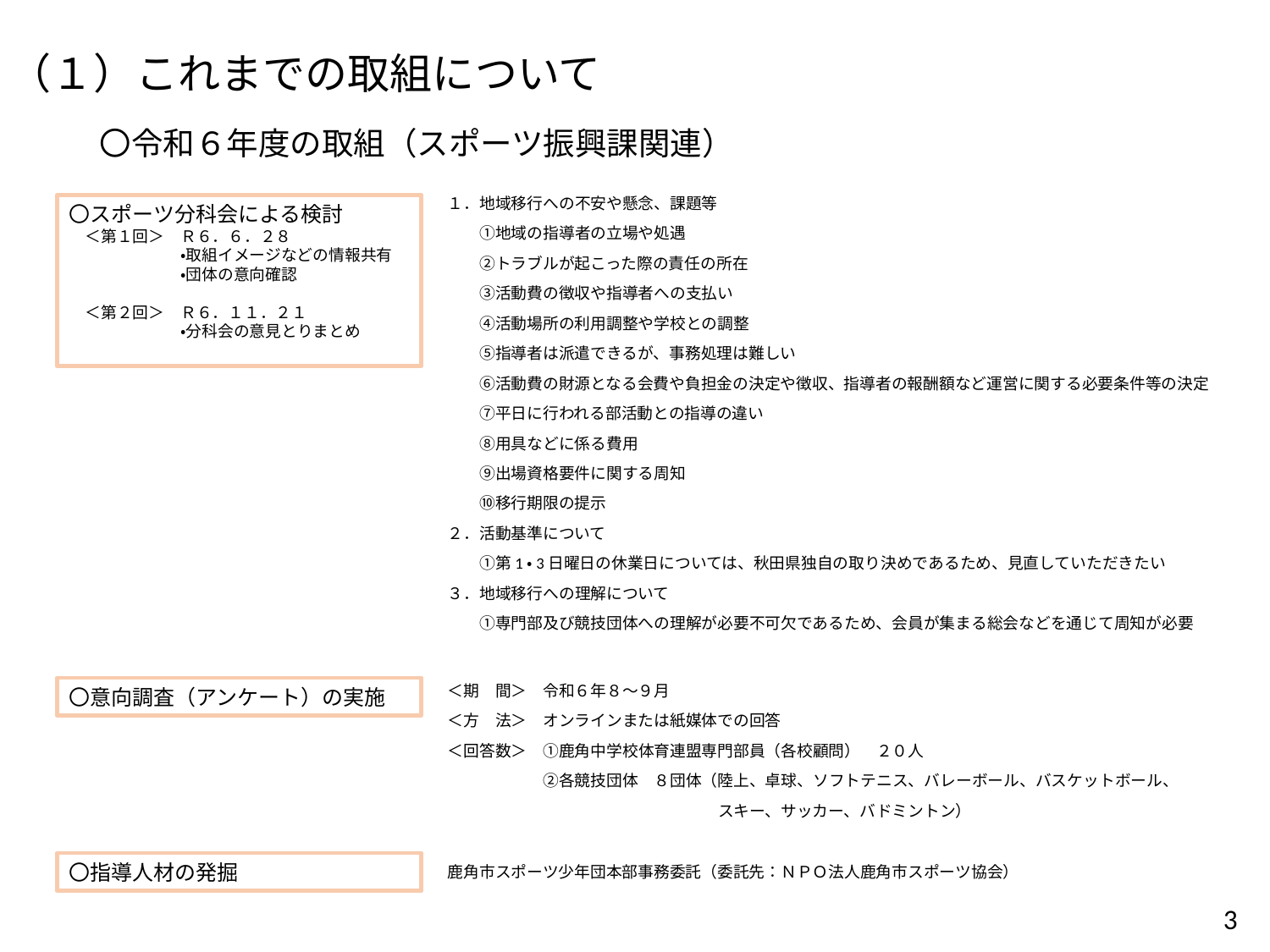

（１）これまでの取組について
〇令和６年度の取組（スポーツ振興課関連）
１．地域移行への不安や懸念、課題等
　　①地域の指導者の立場や処遇
　　②トラブルが起こった際の責任の所在
　　③活動費の徴収や指導者への支払い
　　④活動場所の利用調整や学校との調整
　　⑤指導者は派遣できるが、事務処理は難しい
　　⑥活動費の財源となる会費や負担金の決定や徴収、指導者の報酬額など運営に関する必要条件等の決定
　　⑦平日に行われる部活動との指導の違い
　　⑧用具などに係る費用
　　⑨出場資格要件に関する周知
　　⑩移行期限の提示
２．活動基準について
　　①第1・3日曜日の休業日については、秋田県独自の取り決めであるため、見直していただきたい
３．地域移行への理解について
　　①専門部及び競技団体への理解が必要不可欠であるため、会員が集まる総会などを通じて周知が必要
〇スポーツ分科会による検討
　＜第１回＞　Ｒ６．６．２８
　　　　　　　・取組イメージなどの情報共有
　　　　　　　・団体の意向確認

　＜第２回＞　Ｒ６．１１．２１
　　　　　　　・分科会の意見とりまとめ

〇意向調査（アンケート）の実施
＜期　間＞　令和６年８～９月
＜方　法＞　オンラインまたは紙媒体での回答
＜回答数＞　①鹿角中学校体育連盟専門部員（各校顧問）　２０人
　　　　　　②各競技団体　８団体（陸上、卓球、ソフトテニス、バレーボール、バスケットボール、
　　　　　　　　　　　　　　　　　スキー、サッカー、バドミントン）

〇指導人材の発掘
鹿角市スポーツ少年団本部事務委託（委託先：ＮＰＯ法人鹿角市スポーツ協会）

3